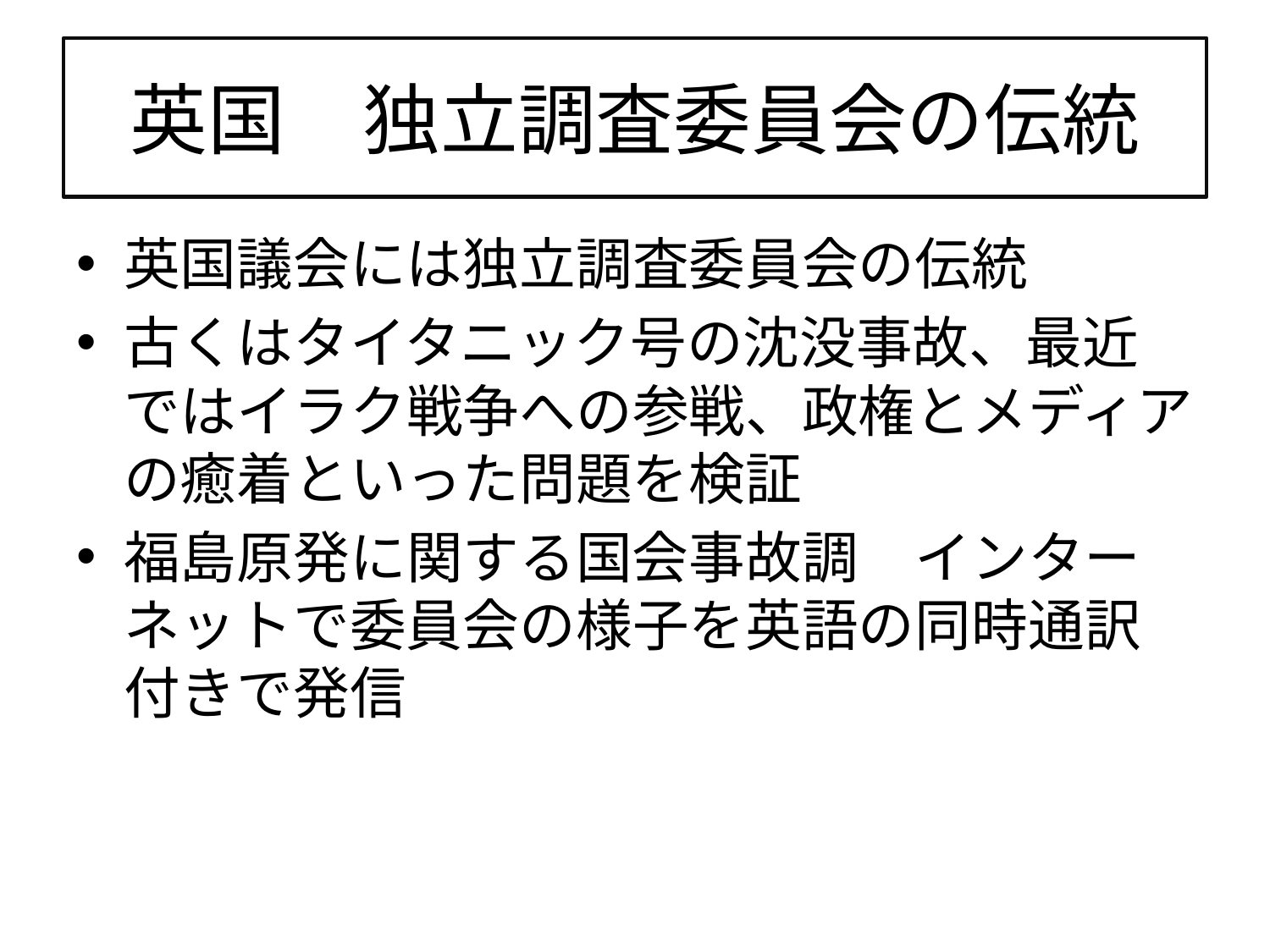

# 英国　独立調査委員会の伝統
英国議会には独立調査委員会の伝統
古くはタイタニック号の沈没事故、最近ではイラク戦争への参戦、政権とメディアの癒着といった問題を検証
福島原発に関する国会事故調　インターネットで委員会の様子を英語の同時通訳付きで発信